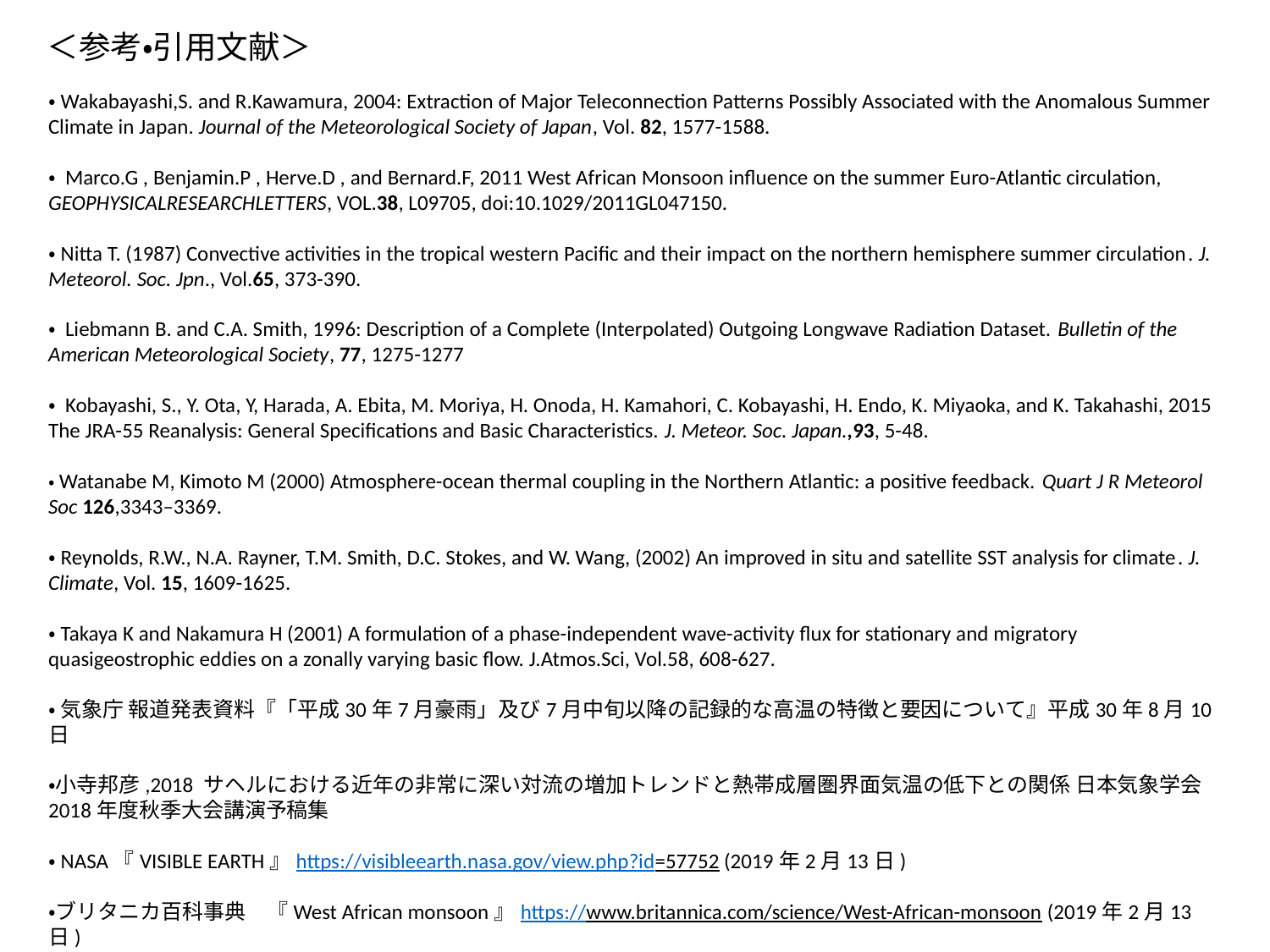

＜参考・引用文献＞
・Wakabayashi,S. and R.Kawamura, 2004: Extraction of Major Teleconnection Patterns Possibly Associated with the Anomalous Summer Climate in Japan. Journal of the Meteorological Society of Japan, Vol. 82, 1577-1588.

・ Marco.G , Benjamin.P , Herve.D , and Bernard.F, 2011 West African Monsoon influence on the summer Euro-Atlantic circulation, GEOPHYSICALRESEARCHLETTERS, VOL.38, L09705, doi:10.1029/2011GL047150.

・Nitta T. (1987) Convective activities in the tropical western Pacific and their impact on the northern hemisphere summer circulation. J. Meteorol. Soc. Jpn., Vol.65, 373-390.

・ Liebmann B. and C.A. Smith, 1996: Description of a Complete (Interpolated) Outgoing Longwave Radiation Dataset. Bulletin of the American Meteorological Society, 77, 1275-1277

・ Kobayashi, S., Y. Ota, Y, Harada, A. Ebita, M. Moriya, H. Onoda, H. Kamahori, C. Kobayashi, H. Endo, K. Miyaoka, and K. Takahashi, 2015 The JRA-55 Reanalysis: General Specifications and Basic Characteristics. J. Meteor. Soc. Japan.,93, 5-48.

・Watanabe M, Kimoto M (2000) Atmosphere-ocean thermal coupling in the Northern Atlantic: a positive feedback. Quart J R Meteorol Soc 126,3343–3369.

・Reynolds, R.W., N.A. Rayner, T.M. Smith, D.C. Stokes, and W. Wang, (2002) An improved in situ and satellite SST analysis for climate. J. Climate, Vol. 15, 1609-1625.

・Takaya K and Nakamura H (2001) A formulation of a phase-independent wave-activity flux for stationary and migratory quasigeostrophic eddies on a zonally varying basic flow. J.Atmos.Sci, Vol.58, 608-627.

・ 気象庁 報道発表資料『「平成30年7月豪雨」及び7月中旬以降の記録的な高温の特徴と要因について』平成30年8月10日

・小寺邦彦,2018 サヘルにおける近年の非常に深い対流の増加トレンドと熱帯成層圏界面気温の低下との関係 日本気象学会2018年度秋季大会講演予稿集

・NASA『VISIBLE EARTH』https://visibleearth.nasa.gov/view.php?id=57752 (2019年2月13日)

・ブリタニカ百科事典　『West African monsoon』https://www.britannica.com/science/West-African-monsoon (2019年2月13日)